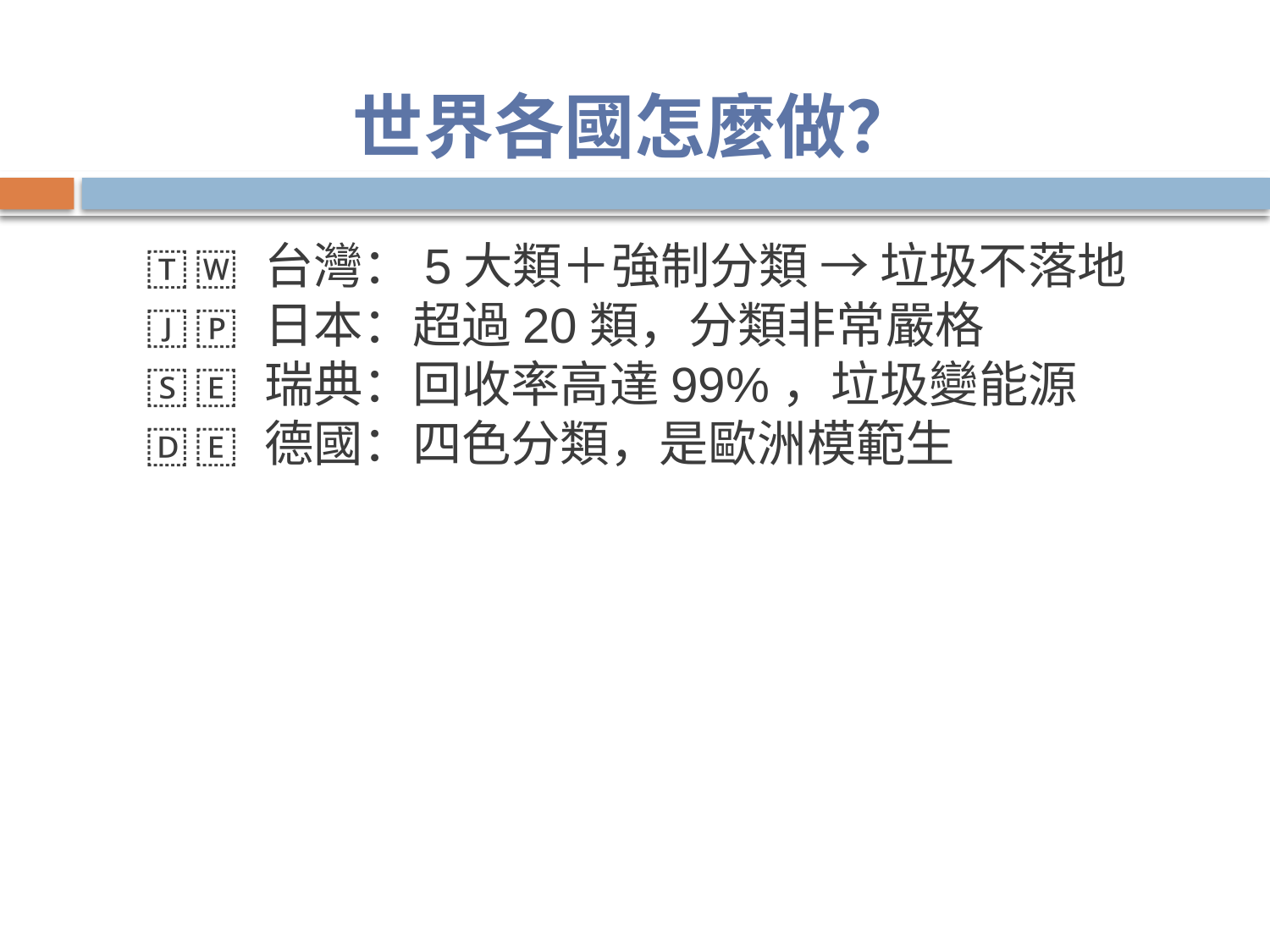

#

世界各國怎麼做？

🇹🇼 台灣：5大類＋強制分類 → 垃圾不落地
🇯🇵 日本：超過20類，分類非常嚴格
🇸🇪 瑞典：回收率高達99%，垃圾變能源
🇩🇪 德國：四色分類，是歐洲模範生